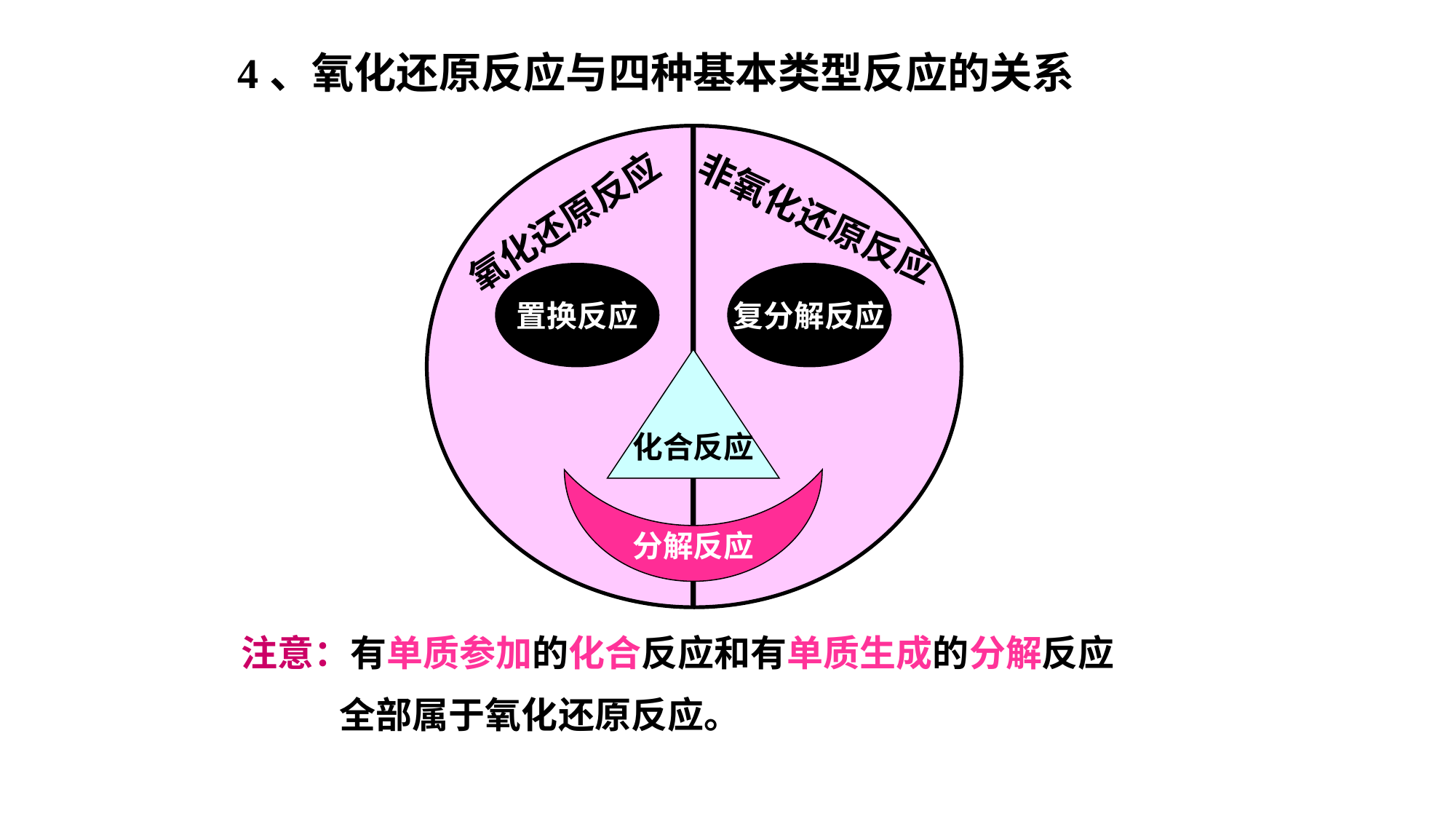

4、氧化还原反应与四种基本类型反应的关系

氧化还原反应
非氧化还原反应
置换反应
复分解反应
化合反应
分解反应
       注意：有单质参加的化合反应和有单质生成的分解反应
                   全部属于氧化还原反应。